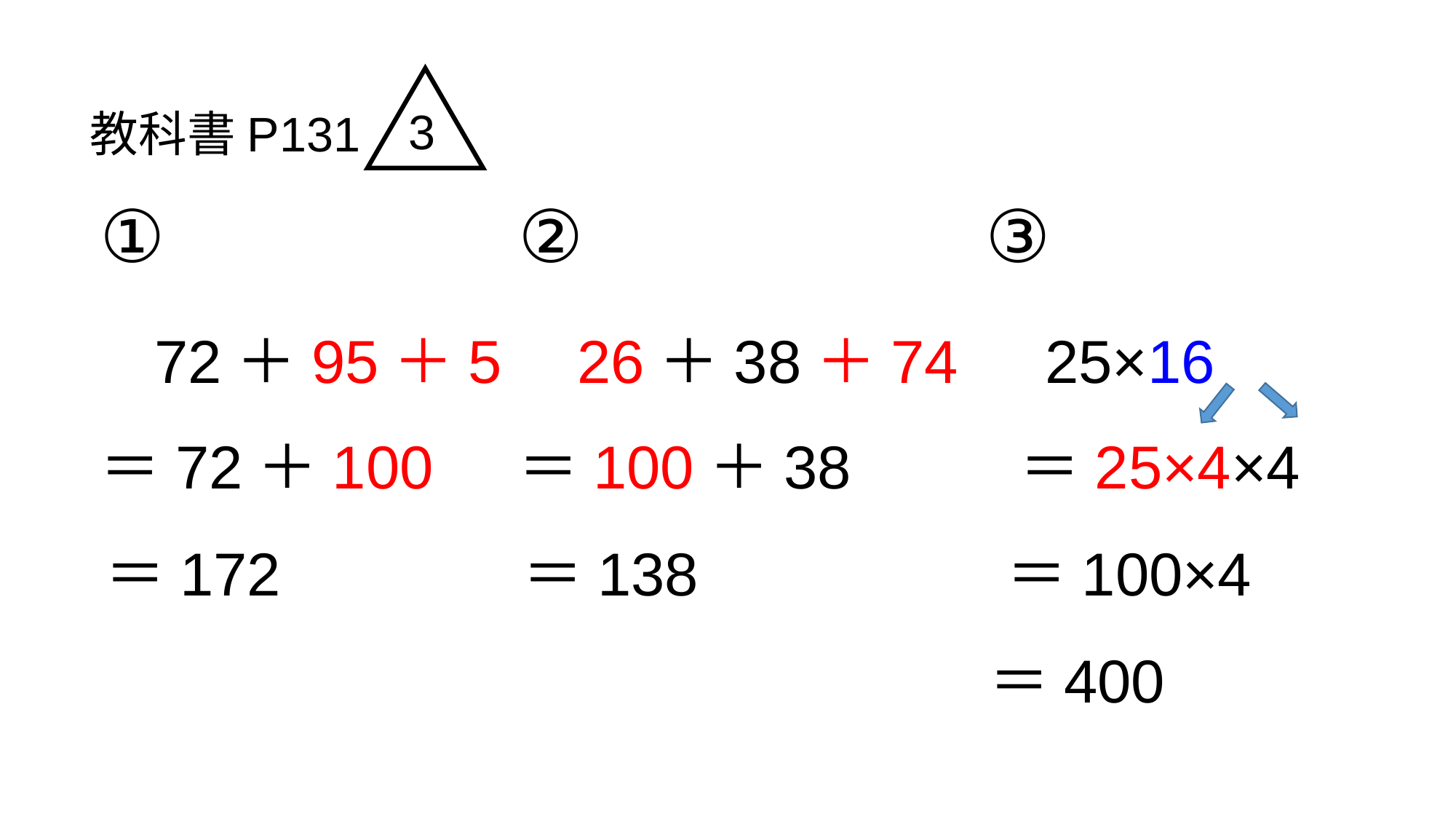

3
教科書P131
①
②
③
72＋95＋5
26＋38＋74
25×16

＝72＋100
＝100＋38
＝25×4×4
＝172
＝138
＝100×4
＝400